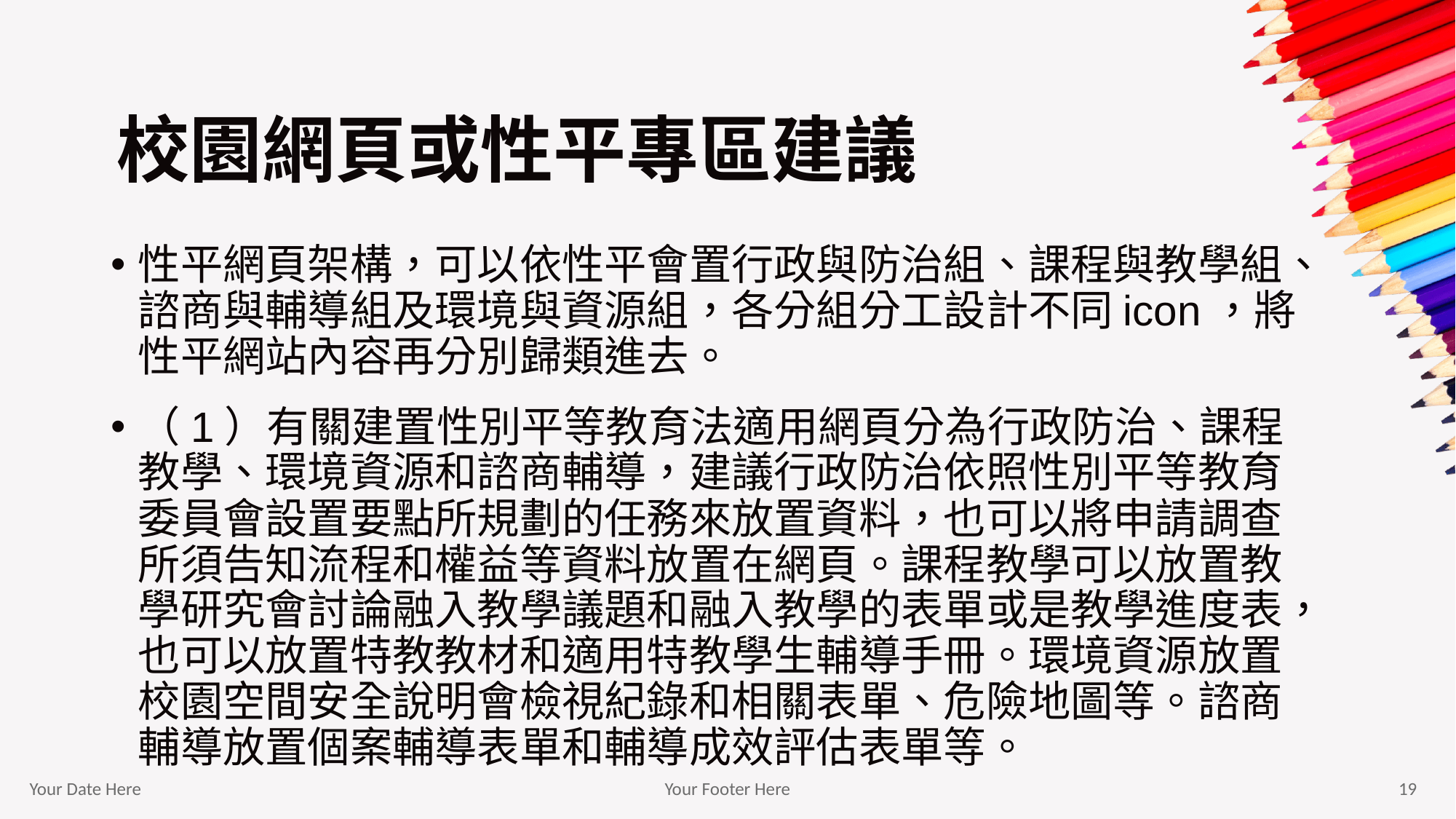

# 校園網頁或性平專區建議
性平網頁架構，可以依性平會置行政與防治組、課程與教學組、諮商與輔導組及環境與資源組，各分組分工設計不同icon，將性平網站內容再分別歸類進去。
（1）有關建置性別平等教育法適用網頁分為行政防治、課程教學、環境資源和諮商輔導，建議行政防治依照性別平等教育委員會設置要點所規劃的任務來放置資料，也可以將申請調查所須告知流程和權益等資料放置在網頁。課程教學可以放置教學研究會討論融入教學議題和融入教學的表單或是教學進度表，也可以放置特教教材和適用特教學生輔導手冊。環境資源放置校園空間安全說明會檢視紀錄和相關表單、危險地圖等。諮商輔導放置個案輔導表單和輔導成效評估表單等。
Your Date Here
Your Footer Here
19